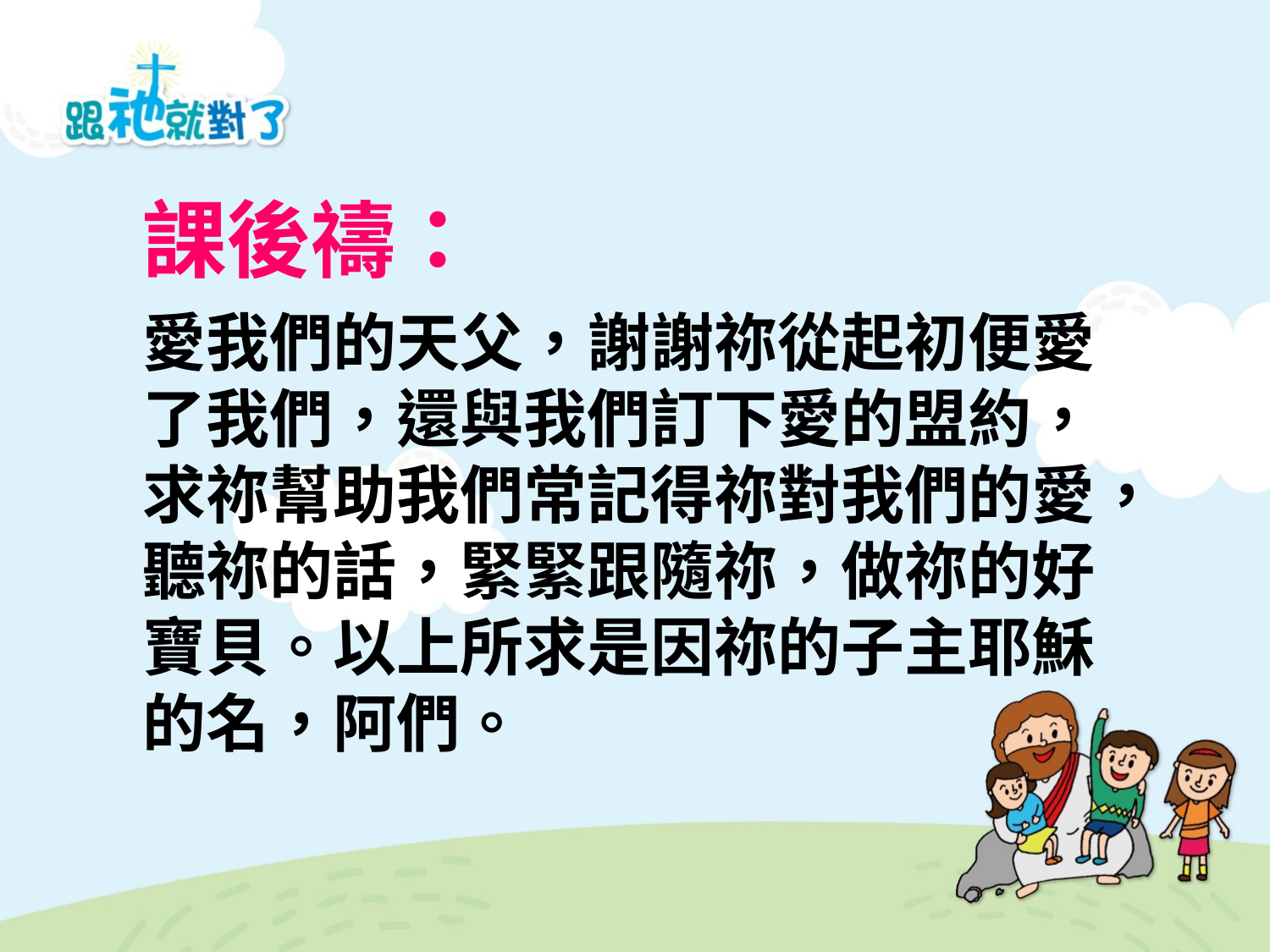

課後禱：
愛我們的天父，謝謝祢從起初便愛了我們，還與我們訂下愛的盟約，求祢幫助我們常記得祢對我們的愛，聽祢的話，緊緊跟隨祢，做祢的好寶貝。以上所求是因祢的子主耶穌的名，阿們。